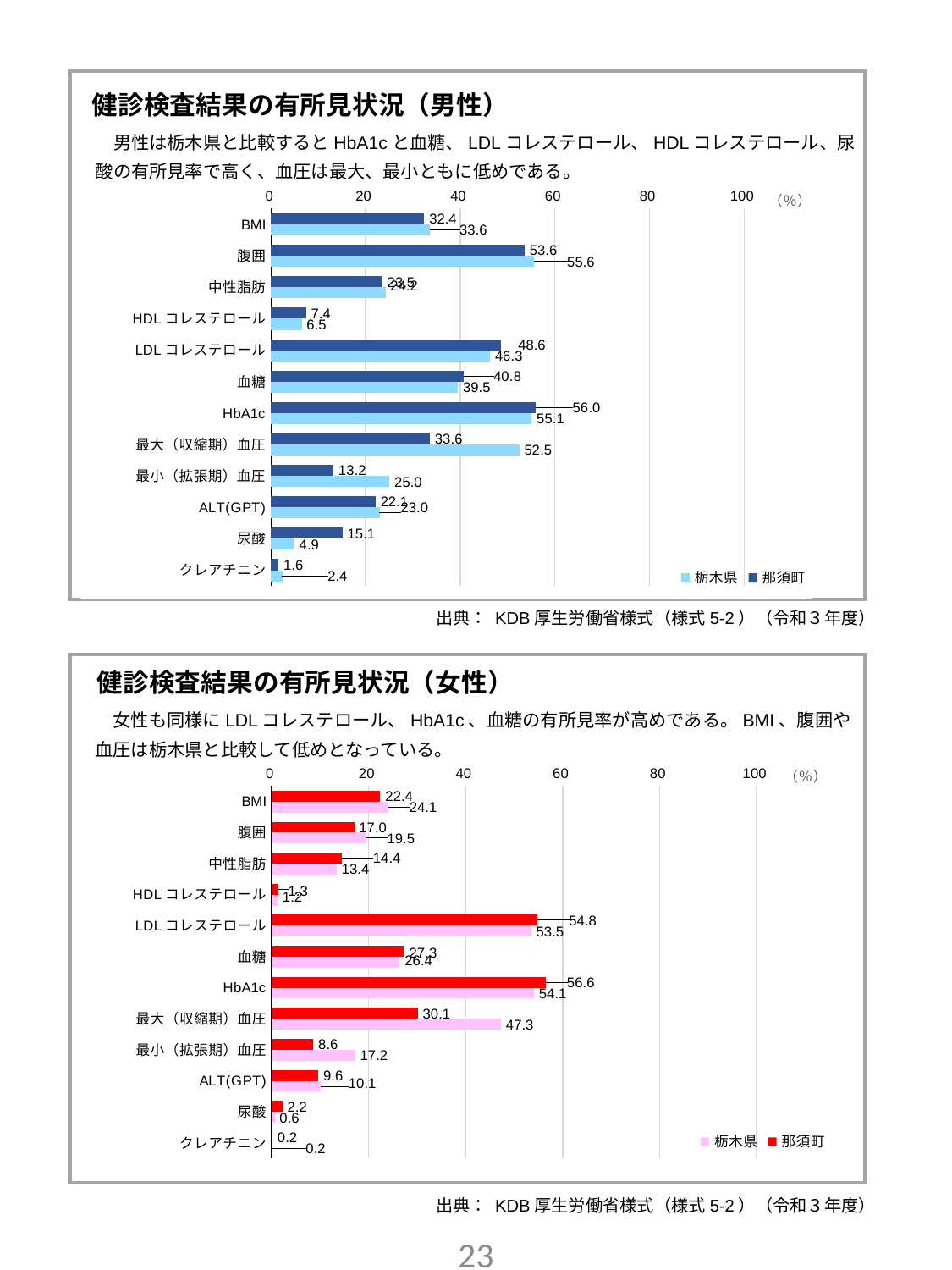

健診検査結果の有所見状況（男性）
　男性は栃木県と比較するとHbA1cと血糖、LDLコレステロール、HDLコレステロール、尿酸の有所見率で高く、血圧は最大、最小ともに低めである。

### Chart

| Category | 那須町 |  |
|---|---|---|
| BMI | 32.4 | 33.6 |
| 腹囲 | 53.6 | 55.6 |
| 中性脂肪 | 23.5 | 24.2 |
| HDLコレステロール | 7.4 | 6.5 |
| LDLコレステロール | 48.6 | 46.3 |
| 血糖 | 40.8 | 39.5 |
| HbA1c | 56.0 | 55.1 |
| 最大（収縮期）血圧 | 33.6 | 52.5 |
| 最小（拡張期）血圧 | 13.2 | 25.0 |
| ALT(GPT) | 22.1 | 23.0 |
| 尿酸 | 15.1 | 4.9 |
| クレアチニン | 1.6 | 2.4 |
出典： KDB厚生労働省様式（様式5-2）（令和３年度）

健診検査結果の有所見状況（女性）
　女性も同様にLDLコレステロール、HbA1c、血糖の有所見率が高めである。BMI、腹囲や血圧は栃木県と比較して低めとなっている。

### Chart

| Category | 那須町 |  |
|---|---|---|
| BMI | 22.4 | 24.1 |
| 腹囲 | 17.0 | 19.5 |
| 中性脂肪 | 14.4 | 13.4 |
| HDLコレステロール | 1.3 | 1.2 |
| LDLコレステロール | 54.8 | 53.5 |
| 血糖 | 27.3 | 26.4 |
| HbA1c | 56.6 | 54.1 |
| 最大（収縮期）血圧 | 30.1 | 47.3 |
| 最小（拡張期）血圧 | 8.6 | 17.2 |
| ALT(GPT) | 9.6 | 10.1 |
| 尿酸 | 2.2 | 0.6047 |
| クレアチニン | 0.1594 | 0.2082 |
出典： KDB厚生労働省様式（様式5-2）（令和３年度）
23